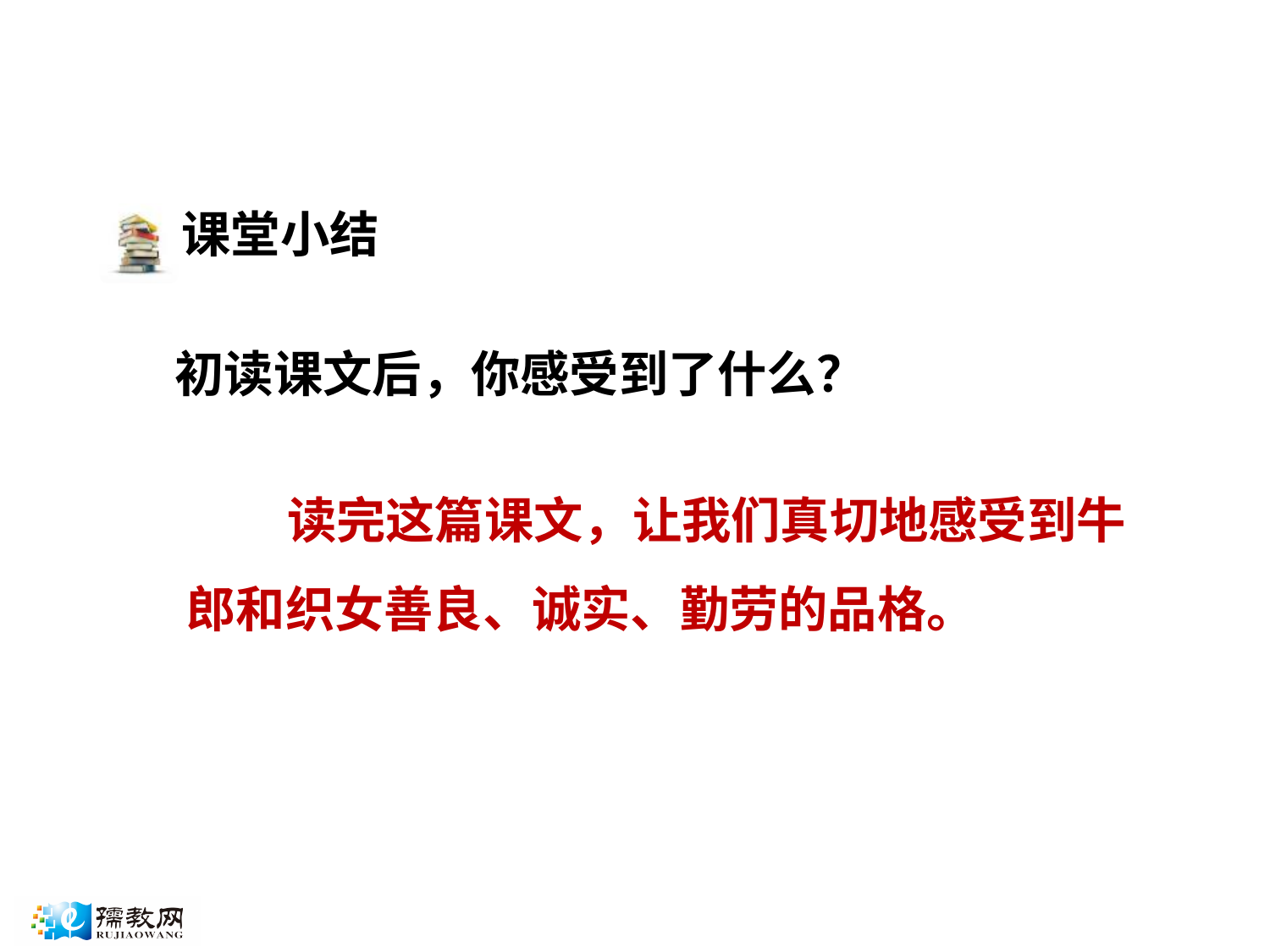

课堂小结

初读课文后，你感受到了什么？
读完这篇课文，让我们真切地感受到牛郎和织女善良、诚实、勤劳的品格。